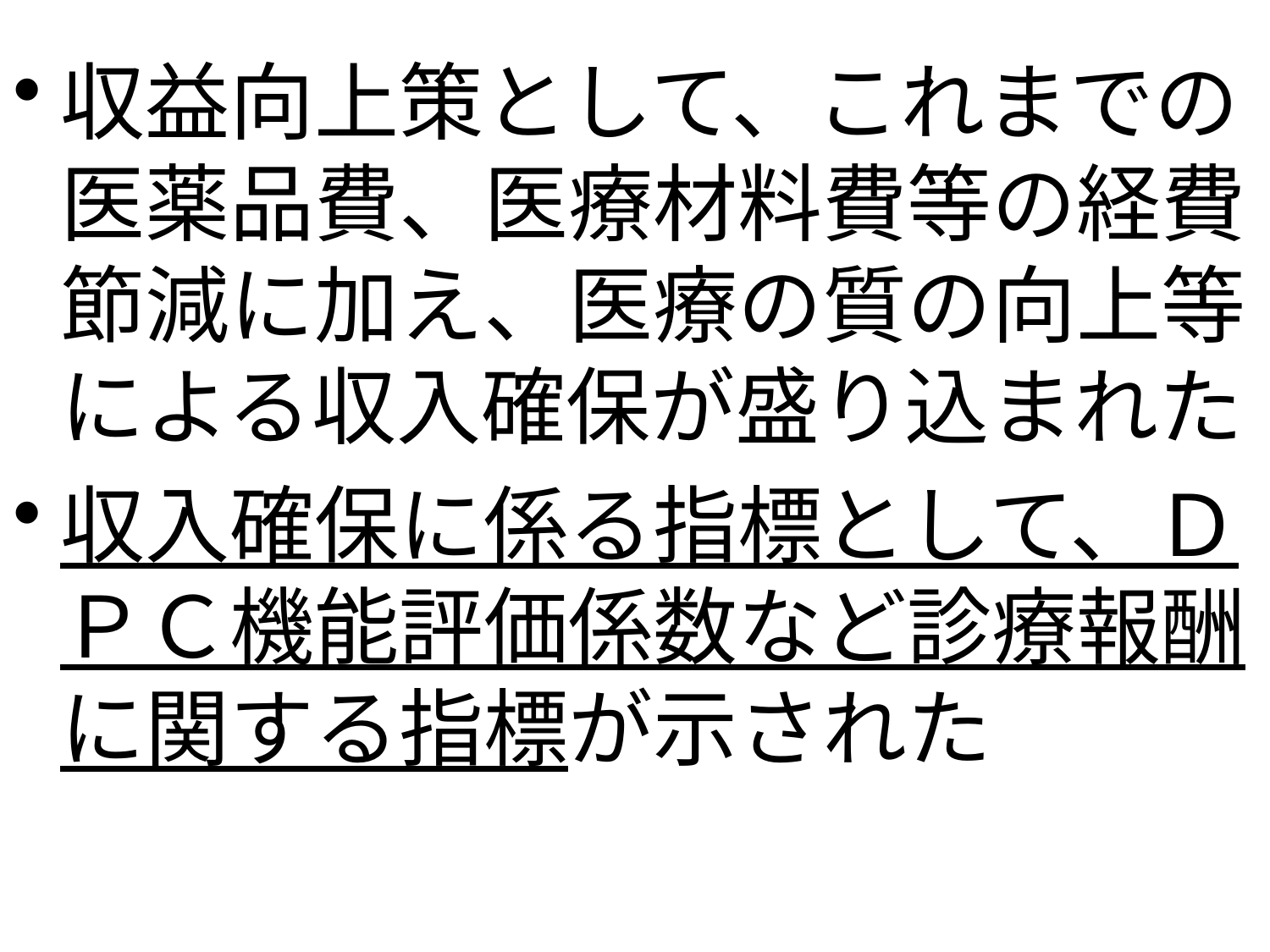

収益向上策として、これまでの医薬品費、医療材料費等の経費節減に加え、医療の質の向上等による収入確保が盛り込まれた
収入確保に係る指標として、ＤＰＣ機能評価係数など診療報酬に関する指標が示された